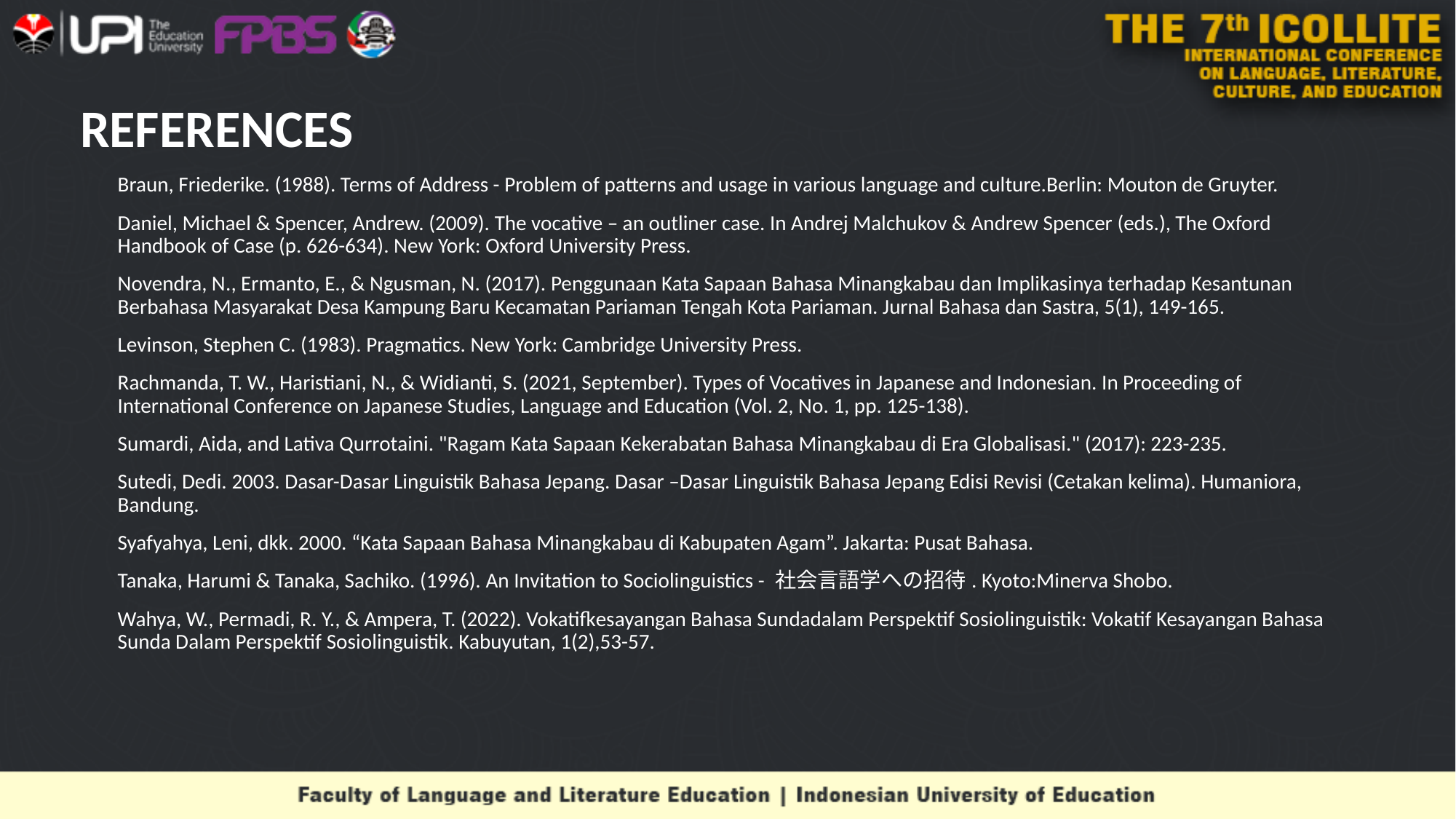

# REFERENCES
Braun, Friederike. (1988). Terms of Address - Problem of patterns and usage in various language and culture.Berlin: Mouton de Gruyter.
Daniel, Michael & Spencer, Andrew. (2009). The vocative – an outliner case. In Andrej Malchukov & Andrew Spencer (eds.), The Oxford Handbook of Case (p. 626-634). New York: Oxford University Press.
Novendra, N., Ermanto, E., & Ngusman, N. (2017). Penggunaan Kata Sapaan Bahasa Minangkabau dan Implikasinya terhadap Kesantunan Berbahasa Masyarakat Desa Kampung Baru Kecamatan Pariaman Tengah Kota Pariaman. Jurnal Bahasa dan Sastra, 5(1), 149-165.
Levinson, Stephen C. (1983). Pragmatics. New York: Cambridge University Press.
Rachmanda, T. W., Haristiani, N., & Widianti, S. (2021, September). Types of Vocatives in Japanese and Indonesian. In Proceeding of International Conference on Japanese Studies, Language and Education (Vol. 2, No. 1, pp. 125-138).
Sumardi, Aida, and Lativa Qurrotaini. "Ragam Kata Sapaan Kekerabatan Bahasa Minangkabau di Era Globalisasi." (2017): 223-235.
Sutedi, Dedi. 2003. Dasar-Dasar Linguistik Bahasa Jepang. Dasar –Dasar Linguistik Bahasa Jepang Edisi Revisi (Cetakan kelima). Humaniora, Bandung.
Syafyahya, Leni, dkk. 2000. “Kata Sapaan Bahasa Minangkabau di Kabupaten Agam”. Jakarta: Pusat Bahasa.
Tanaka, Harumi & Tanaka, Sachiko. (1996). An Invitation to Sociolinguistics - 社会言語学への招待. Kyoto:Minerva Shobo.
Wahya, W., Permadi, R. Y., & Ampera, T. (2022). Vokatifkesayangan Bahasa Sundadalam Perspektif Sosiolinguistik: Vokatif Kesayangan Bahasa Sunda Dalam Perspektif Sosiolinguistik. Kabuyutan, 1(2),53-57.